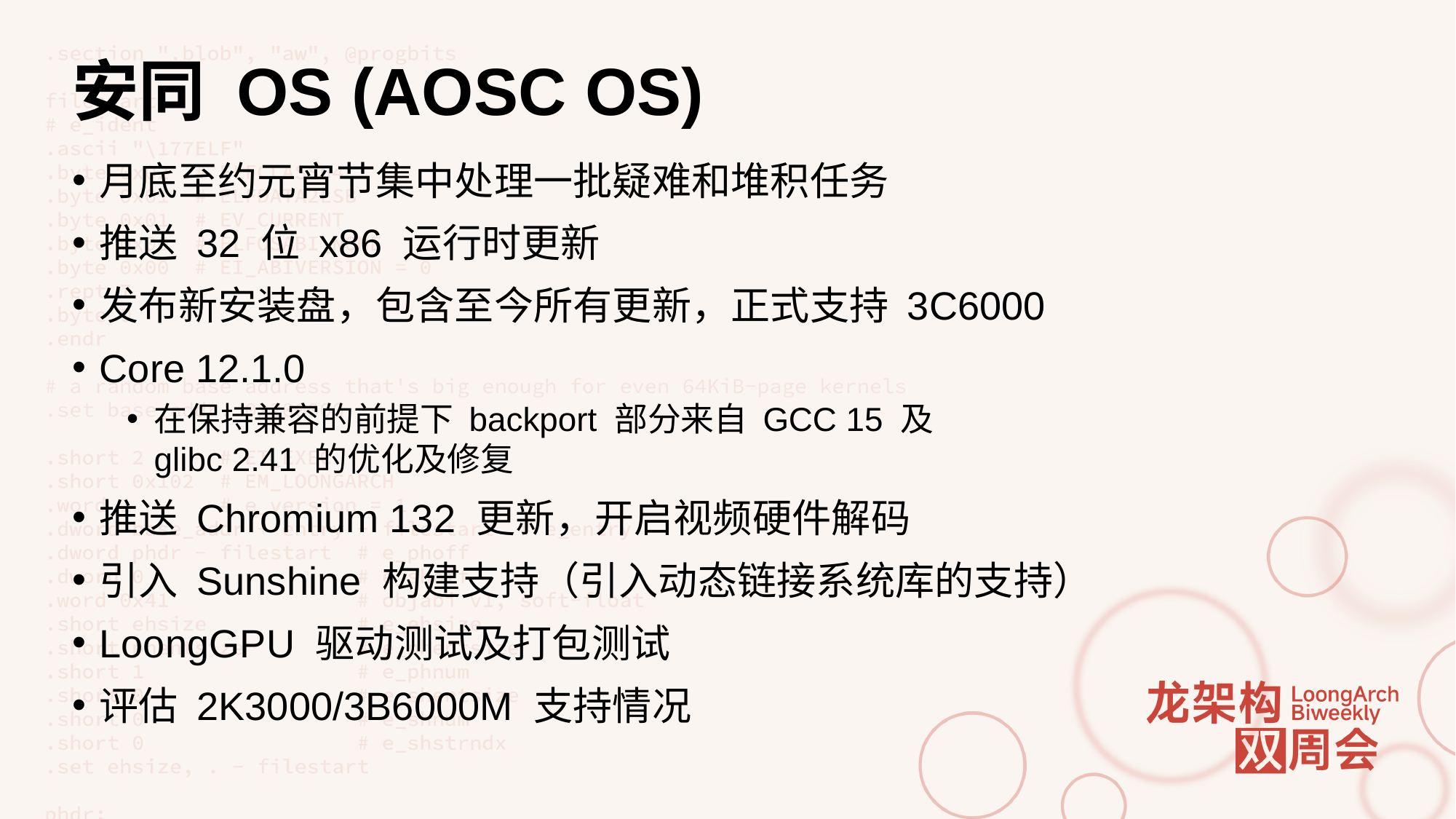

# 安同 OS (AOSC OS)
月底至约元宵节集中处理一批疑难和堆积任务
推送 32 位 x86 运行时更新
发布新安装盘，包含至今所有更新，正式支持 3C6000
Core 12.1.0
在保持兼容的前提下 backport 部分来自 GCC 15 及
glibc 2.41 的优化及修复
推送 Chromium 132 更新，开启视频硬件解码
引入 Sunshine 构建支持（引入动态链接系统库的支持）
LoongGPU 驱动测试及打包测试
评估 2K3000/3B6000M 支持情况